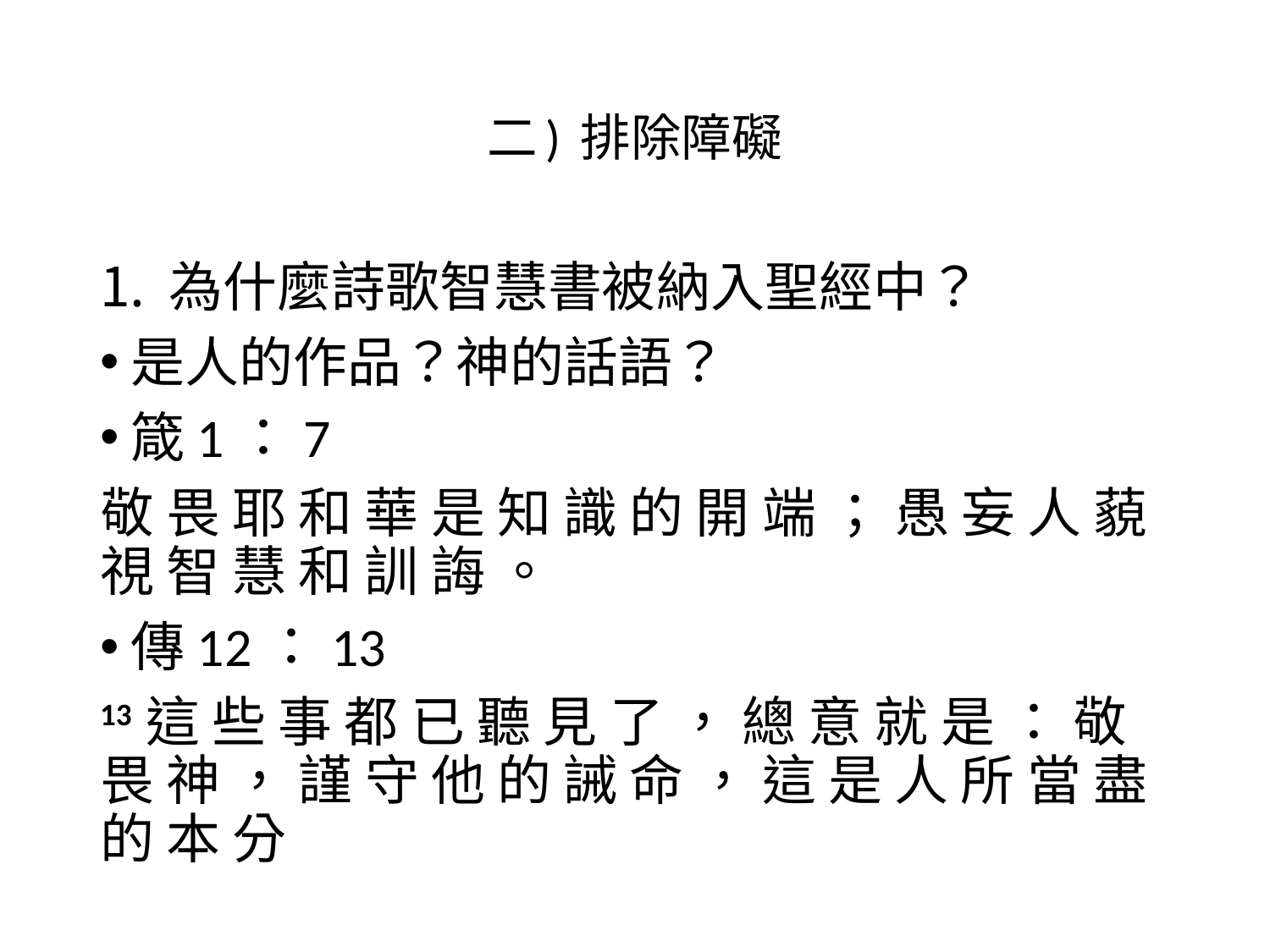

# 二) 排除障礙
為什麼詩歌智慧書被納入聖經中？
是人的作品？神的話語？
箴1：7
敬 畏 耶 和 華 是 知 識 的 開 端 ； 愚 妄 人 藐 視 智 慧 和 訓 誨 。
傳12：13
13 這 些 事 都 已 聽 見 了 ， 總 意 就 是 ： 敬 畏 神 ， 謹 守 他 的 誡 命 ， 這 是 人 所 當 盡 的 本 分